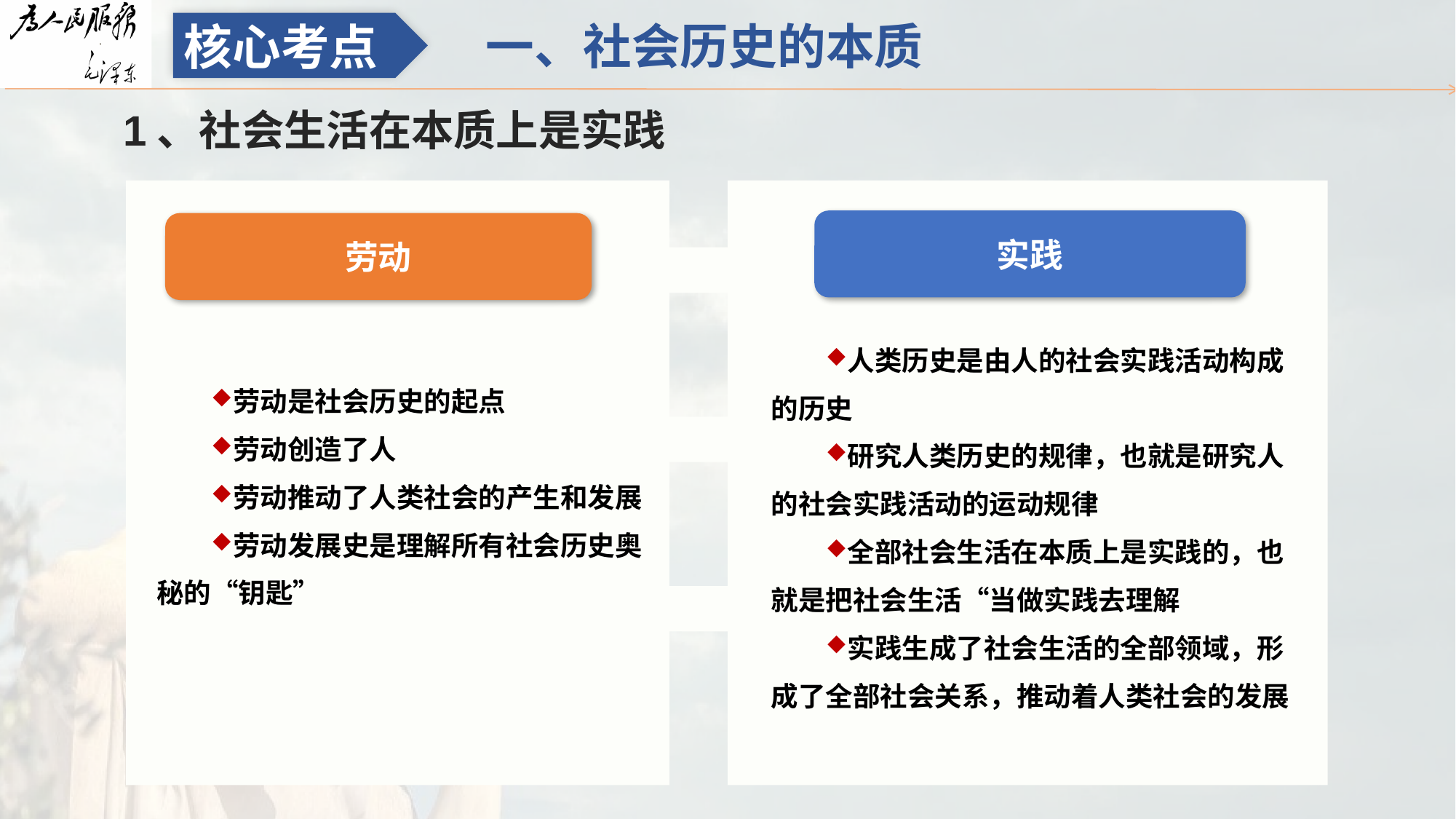

一、社会历史的本质
核心考点
1、社会生活在本质上是实践的

实践
劳动
人类历史是由人的社会实践活动构成的历史
研究人类历史的规律，也就是研究人的社会实践活动的运动规律
全部社会生活在本质上是实践的，也就是把社会生活“当做实践去理解
实践生成了社会生活的全部领域，形成了全部社会关系，推动着人类社会的发展
劳动是社会历史的起点
劳动创造了人
劳动推动了人类社会的产生和发展
劳动发展史是理解所有社会历史奥秘的“钥匙”